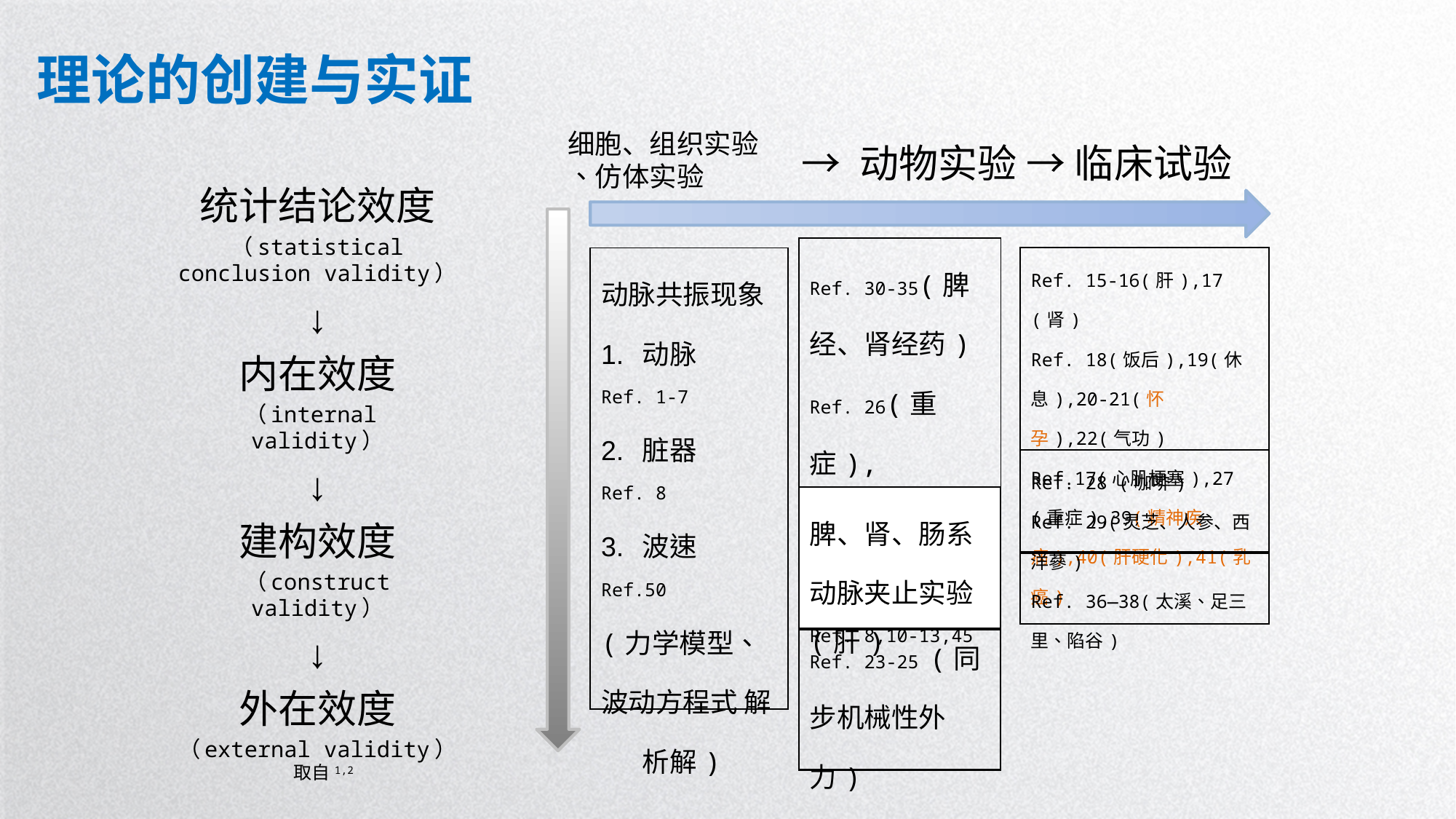

理论的创建与实证
细胞、组织实验
、仿体实验
→ 动物实验 → 临床试验
统计结论效度
（statistical conclusion validity）
↓
内在效度
（internal  validity）
↓
建构效度
（construct validity）
↓
外在效度
（external validity）

| Ref. 30-35(脾经、肾经药) Ref. 26(重症), Ref.46(高血压), Ref. 14 (肝) |
| --- |
| Ref. 15-16(肝),17(肾) Ref. 18(饭后),19(休息),20-21(怀孕),22(气功) Ref.17(心肌梗塞),27 (重症),39(精神疾病),40(肝硬化),41(乳癌) |
| --- |
| 动脉共振现象 动脉 Ref. 1-7 脏器 Ref. 8 波速 Ref.50 (力学模型、 波动方程式 解析解) |
| --- |
| Ref. 28 (咖啡) Ref. 29(灵芝、人参、西洋蔘) Ref. 36—38(太溪、足三里、陷谷) |
| --- |
| 脾、肾、肠系动脉夹止实验Ref. 8,10-13,45 |
| --- |
| Ref. 23-25 (同步机械性外力) |
| --- |
取自1,2